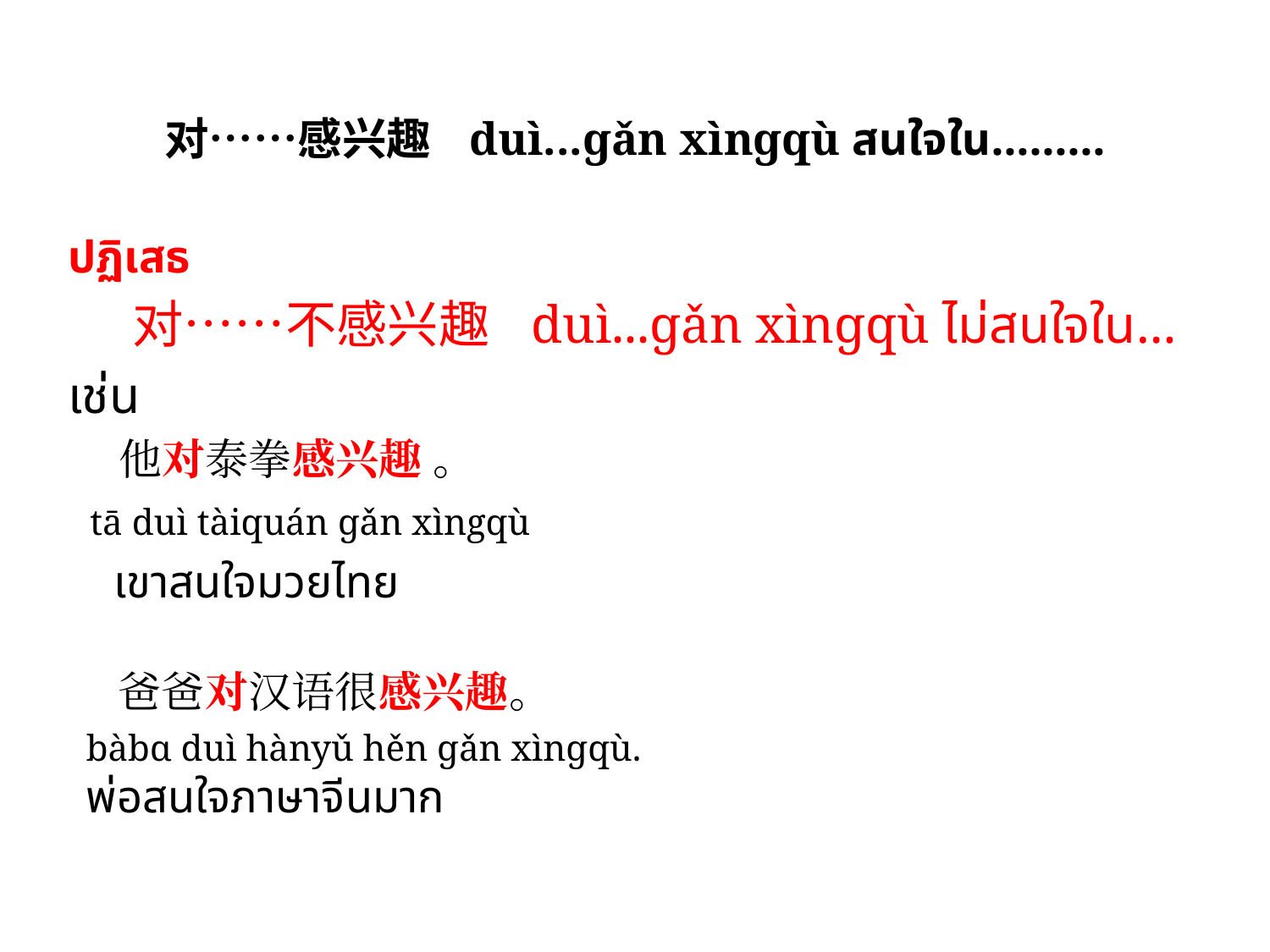

# 对……感兴趣   duì...ɡǎn xìnɡqù สนใจใน………
ปฏิเสธ
     对……不感兴趣   duì...ɡǎn xìnɡqù ไม่สนใจใน…
เช่น
     他对泰拳感兴趣 。
  tā duì tàiquán ɡǎn xìngqù
    เขาสนใจมวยไทย

    爸爸对汉语很感兴趣。
  bàbɑ duì hànyǔ hěn ɡǎn xìnɡqù.
  พ่อสนใจภาษาจีนมาก